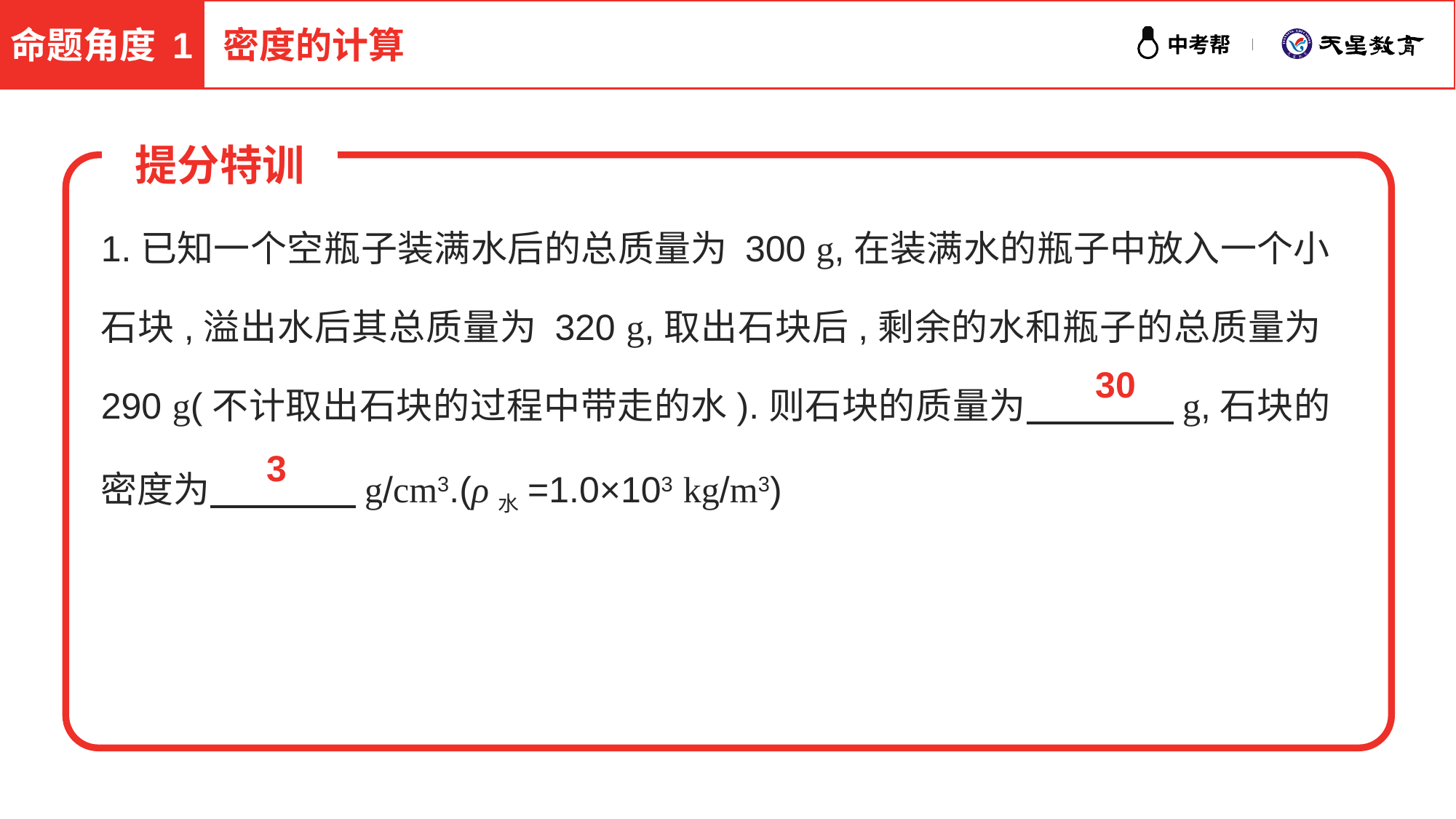

命题角度 1
密度的计算
提分特训

1.已知一个空瓶子装满水后的总质量为 300 g,在装满水的瓶子中放入一个小石块,溢出水后其总质量为 320 g,取出石块后,剩余的水和瓶子的总质量为290 g(不计取出石块的过程中带走的水).则石块的质量为　　　　g,石块的密度为　　　　g/cm3.(ρ水=1.0×103 kg/m3)
30
3